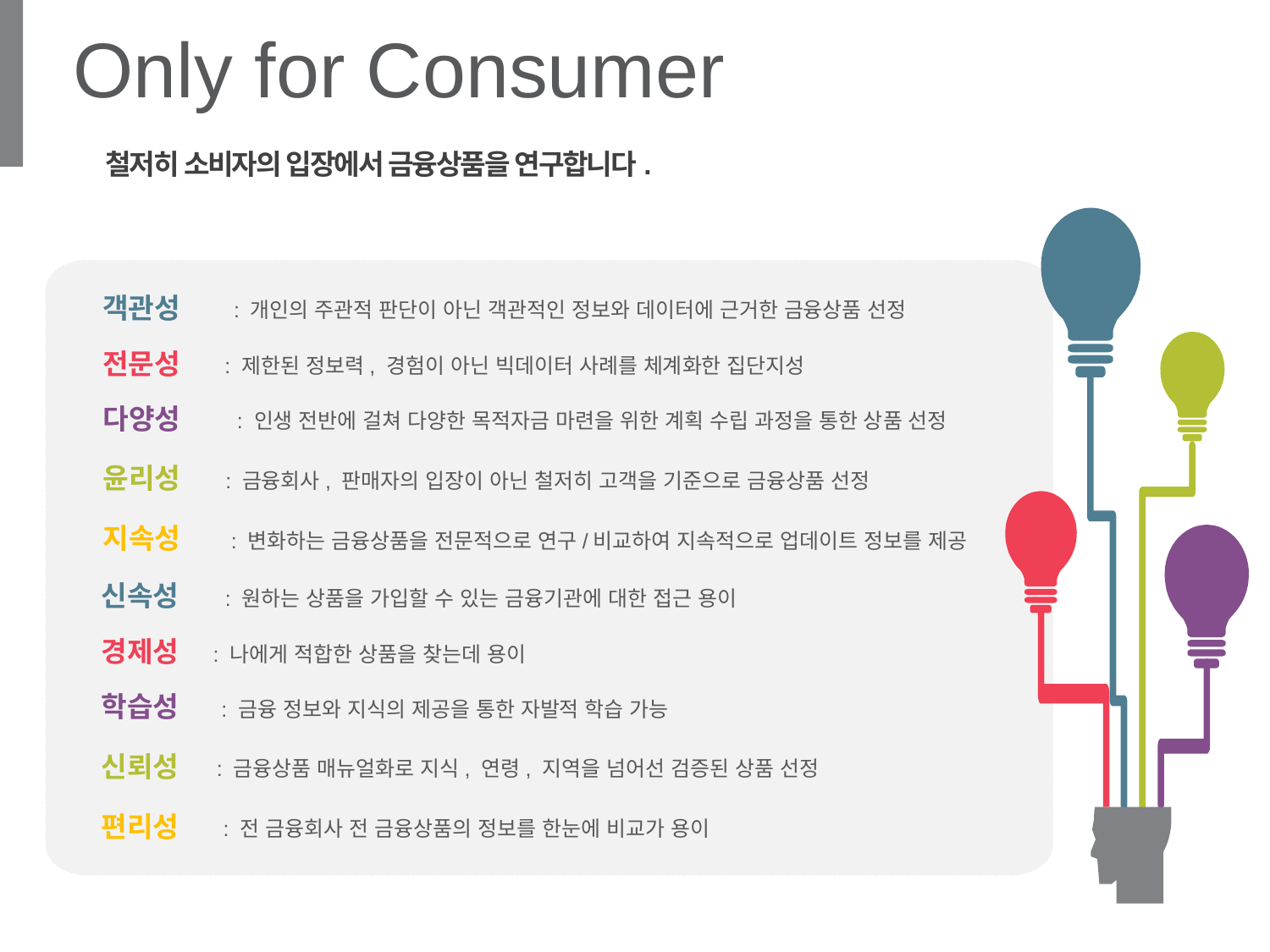

Only for Consumer
철저히 소비자의 입장에서 금융상품을 연구합니다.

: 개인의 주관적 판단이 아닌 객관적인 정보와 데이터에 근거한 금융상품 선정
객관성
: 제한된 정보력, 경험이 아닌 빅데이터 사례를 체계화한 집단지성
전문성

: 인생 전반에 걸쳐 다양한 목적자금 마련을 위한 계획 수립 과정을 통한 상품 선정
다양성
: 금융회사, 판매자의 입장이 아닌 철저히 고객을 기준으로 금융상품 선정
윤리성
: 변화하는 금융상품을 전문적으로 연구/비교하여 지속적으로 업데이트 정보를 제공
지속성
: 원하는 상품을 가입할 수 있는 금융기관에 대한 접근 용이
신속성
: 나에게 적합한 상품을 찾는데 용이
경제성
: 금융 정보와 지식의 제공을 통한 자발적 학습 가능
학습성
: 금융상품 매뉴얼화로 지식, 연령, 지역을 넘어선 검증된 상품 선정
신뢰성
: 전 금융회사 전 금융상품의 정보를 한눈에 비교가 용이
편리성